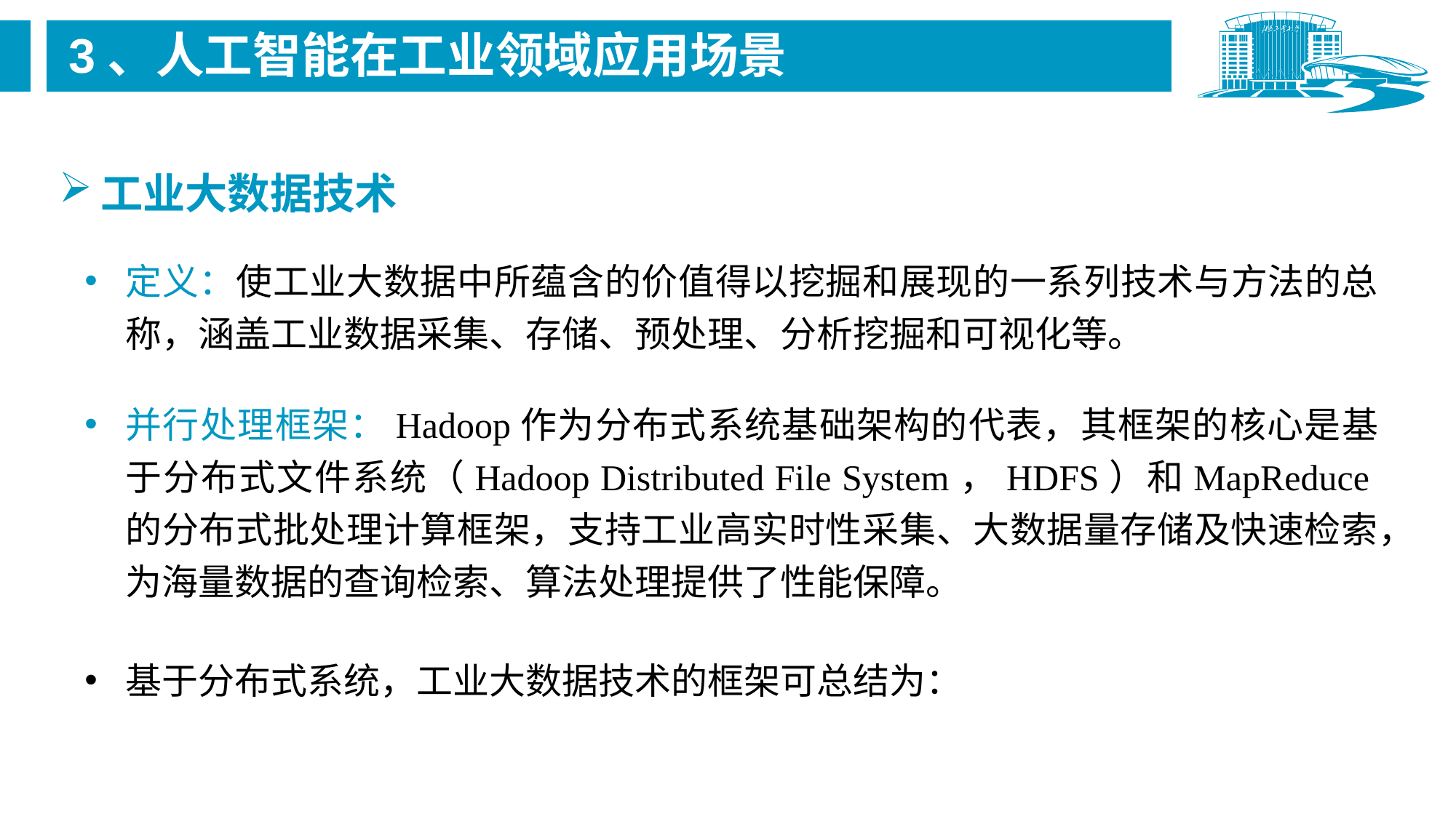

3、人工智能在工业领域应用场景
工业大数据技术
定义：使工业大数据中所蕴含的价值得以挖掘和展现的一系列技术与方法的总称，涵盖工业数据采集、存储、预处理、分析挖掘和可视化等。
并行处理框架：Hadoop作为分布式系统基础架构的代表，其框架的核心是基于分布式文件系统（Hadoop Distributed File System，HDFS）和MapReduce的分布式批处理计算框架，支持工业高实时性采集、大数据量存储及快速检索，为海量数据的查询检索、算法处理提供了性能保障。
基于分布式系统，工业大数据技术的框架可总结为：